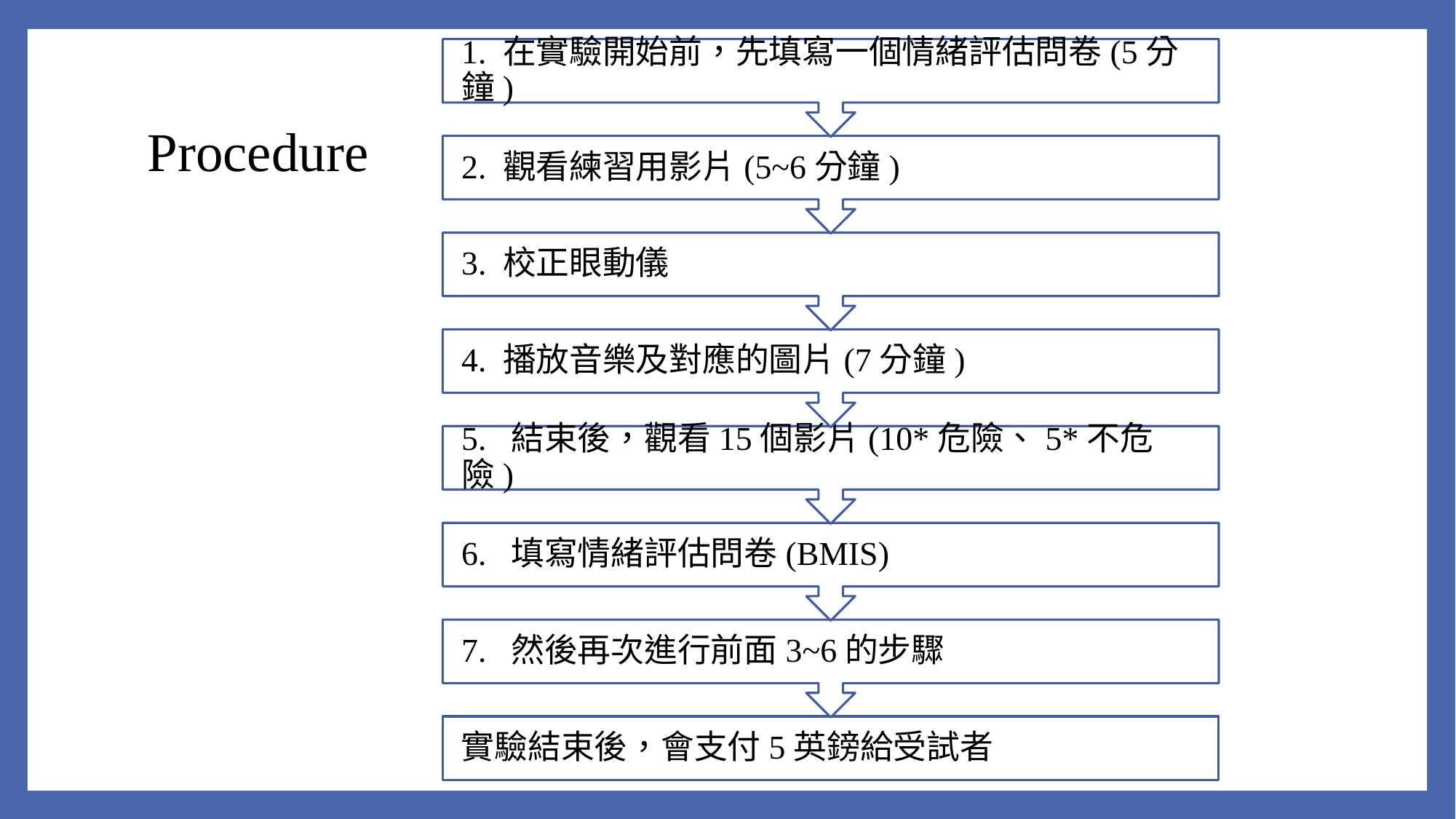

實驗結束後，會支付5英鎊給受試者
7.  然後再次進行前面3~6的步驟
6.  填寫情緒評估問卷(BMIS)
5.  結束後，觀看15個影片(10*危險、5*不危險)
4. 播放音樂及對應的圖片(7分鐘)
3. 校正眼動儀
2. 觀看練習用影片(5~6分鐘)
1. 在實驗開始前，先填寫一個情緒評估問卷(5分鐘)
# Procedure